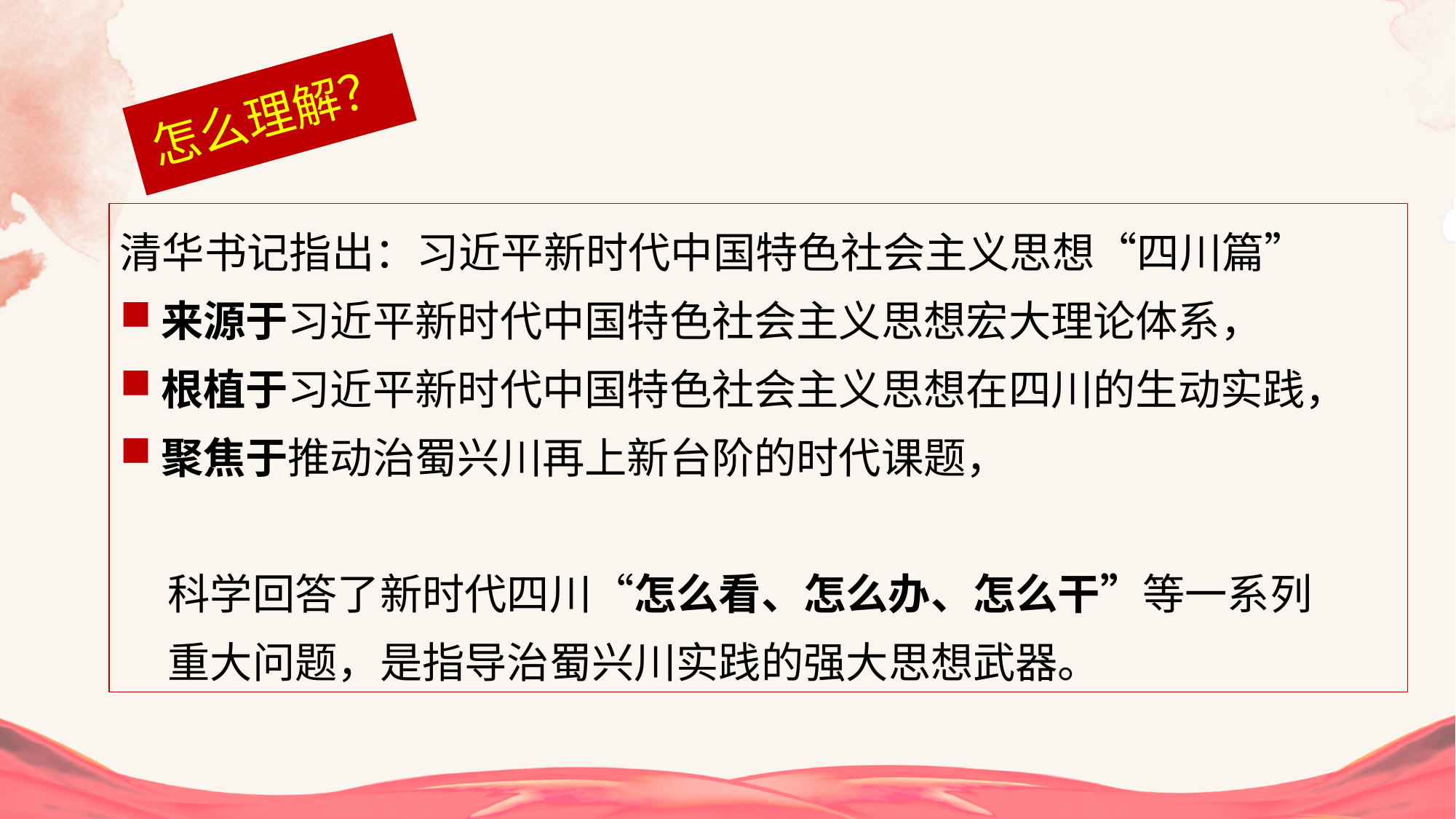

怎么理解？
清华书记指出：习近平新时代中国特色社会主义思想“四川篇”
来源于习近平新时代中国特色社会主义思想宏大理论体系，
根植于习近平新时代中国特色社会主义思想在四川的生动实践，
聚焦于推动治蜀兴川再上新台阶的时代课题，

    科学回答了新时代四川“怎么看、怎么办、怎么干”等一系列
    重大问题，是指导治蜀兴川实践的强大思想武器。